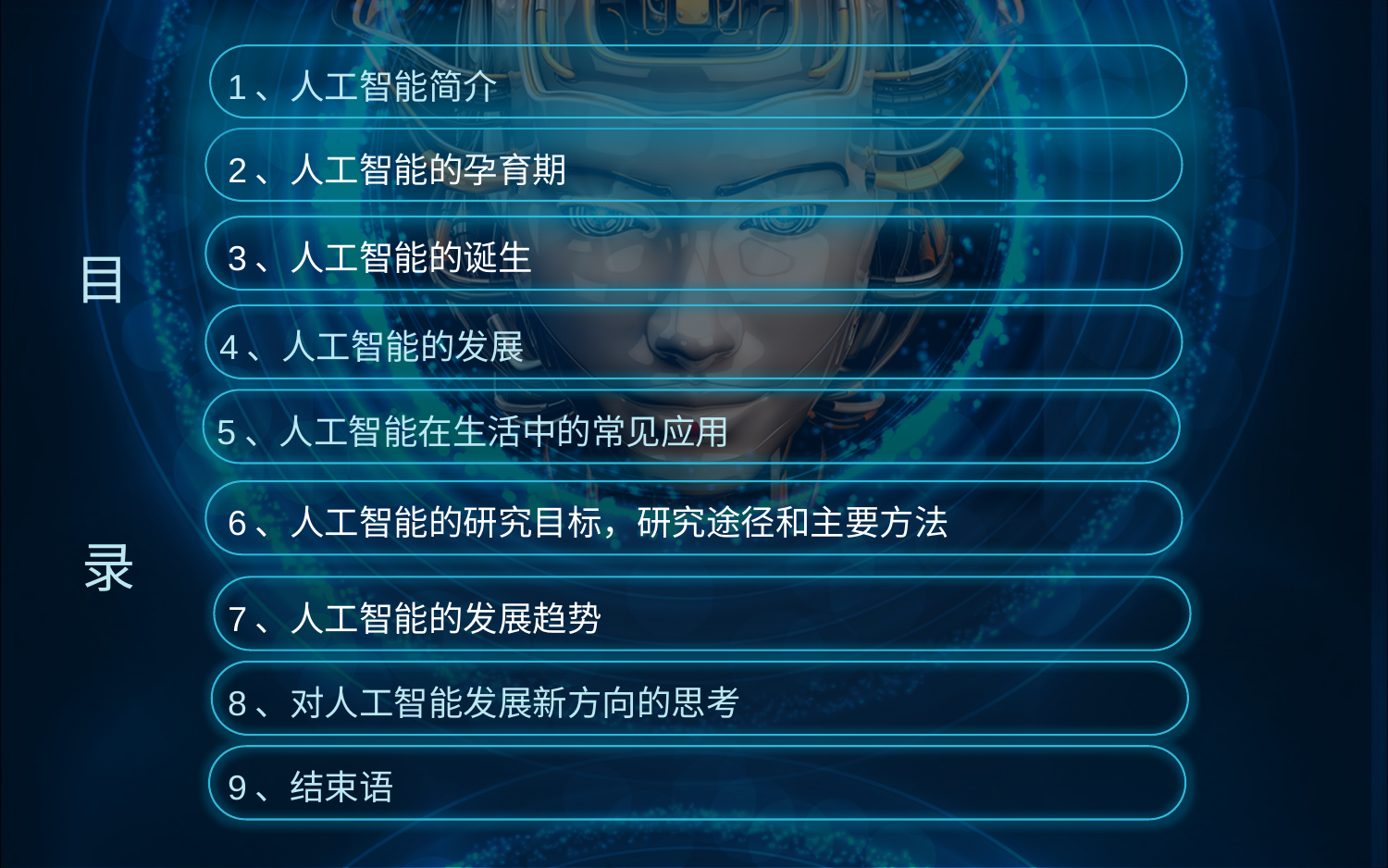

1、人工智能简介

2、人工智能的孕育期

3、人工智能的诞生
目

    录

4、人工智能的发展

5、人工智能在生活中的常见应用

6、人工智能的研究目标，研究途径和主要方法

7、人工智能的发展趋势

8、对人工智能发展新方向的思考

9、结束语